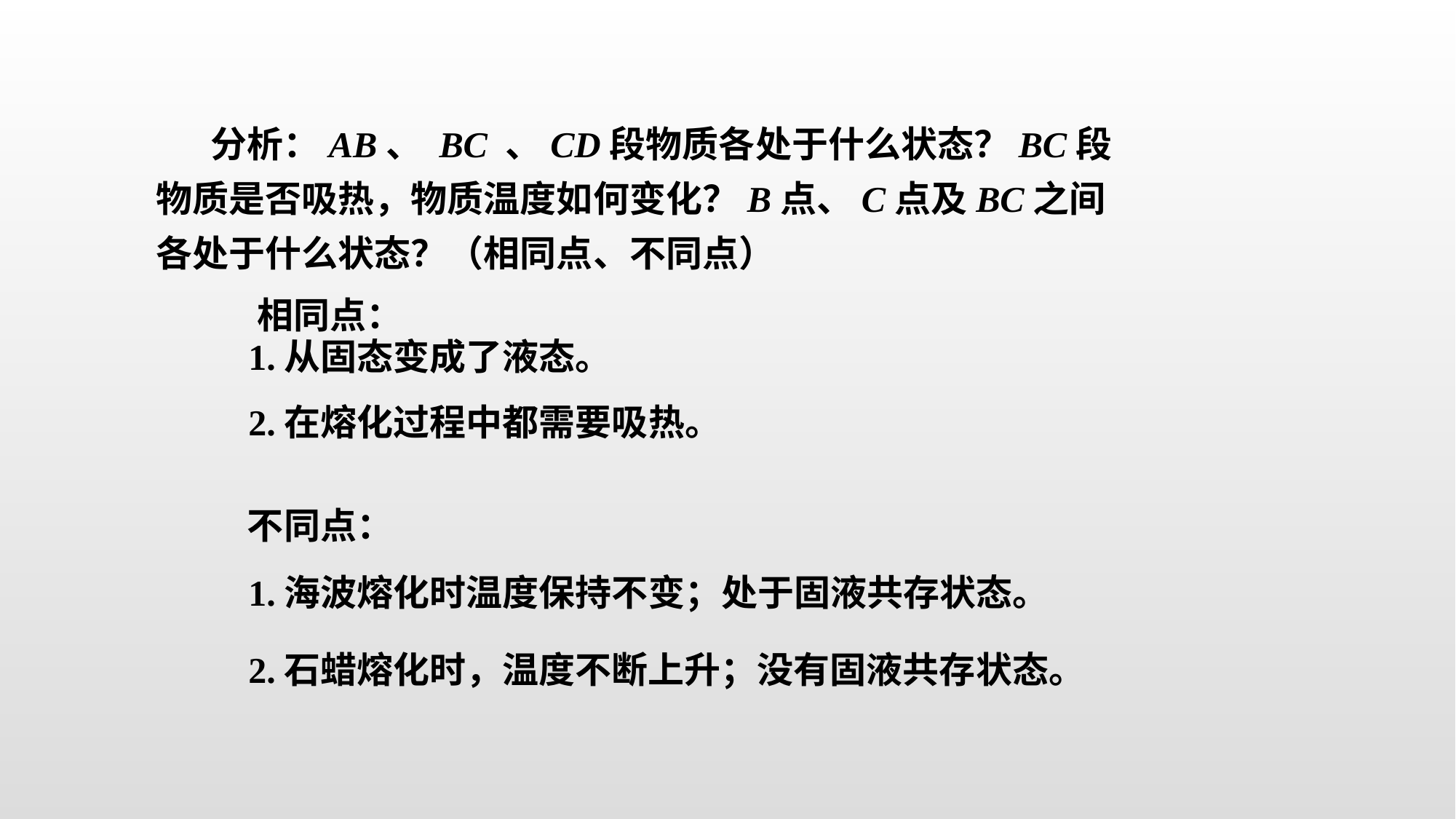

分析：AB、 BC 、CD段物质各处于什么状态？BC段物质是否吸热，物质温度如何变化？B点、C点及BC之间各处于什么状态？（相同点、不同点）

1.从固态变成了液态。
2.在熔化过程中都需要吸热。
相同点：
不同点：
1.海波熔化时温度保持不变；处于固液共存状态。
2.石蜡熔化时，温度不断上升；没有固液共存状态。